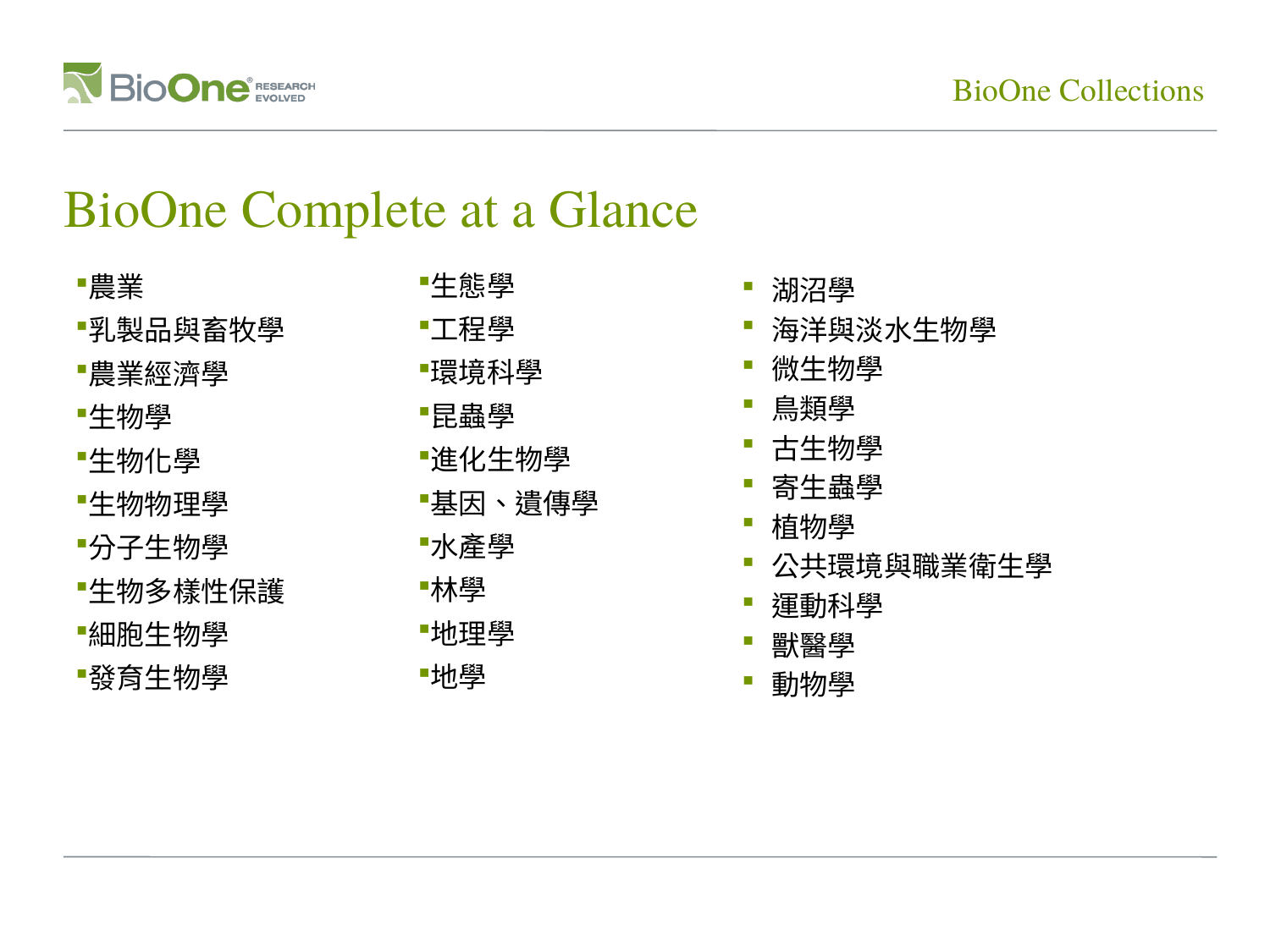

BioOne Collections
# BioOne Complete at a Glance
生態學
工程學
環境科學
昆蟲學
進化生物學
基因、遺傳學
水產學
林學
地理學
地學

農業
乳製品與畜牧學
農業經濟學
生物學
生物化學
生物物理學
分子生物學
生物多樣性保護
細胞生物學
發育生物學

湖沼學
海洋與淡水生物學
微生物學
鳥類學
古生物學
寄生蟲學
植物學
公共環境與職業衛生學
運動科學
獸醫學
動物學